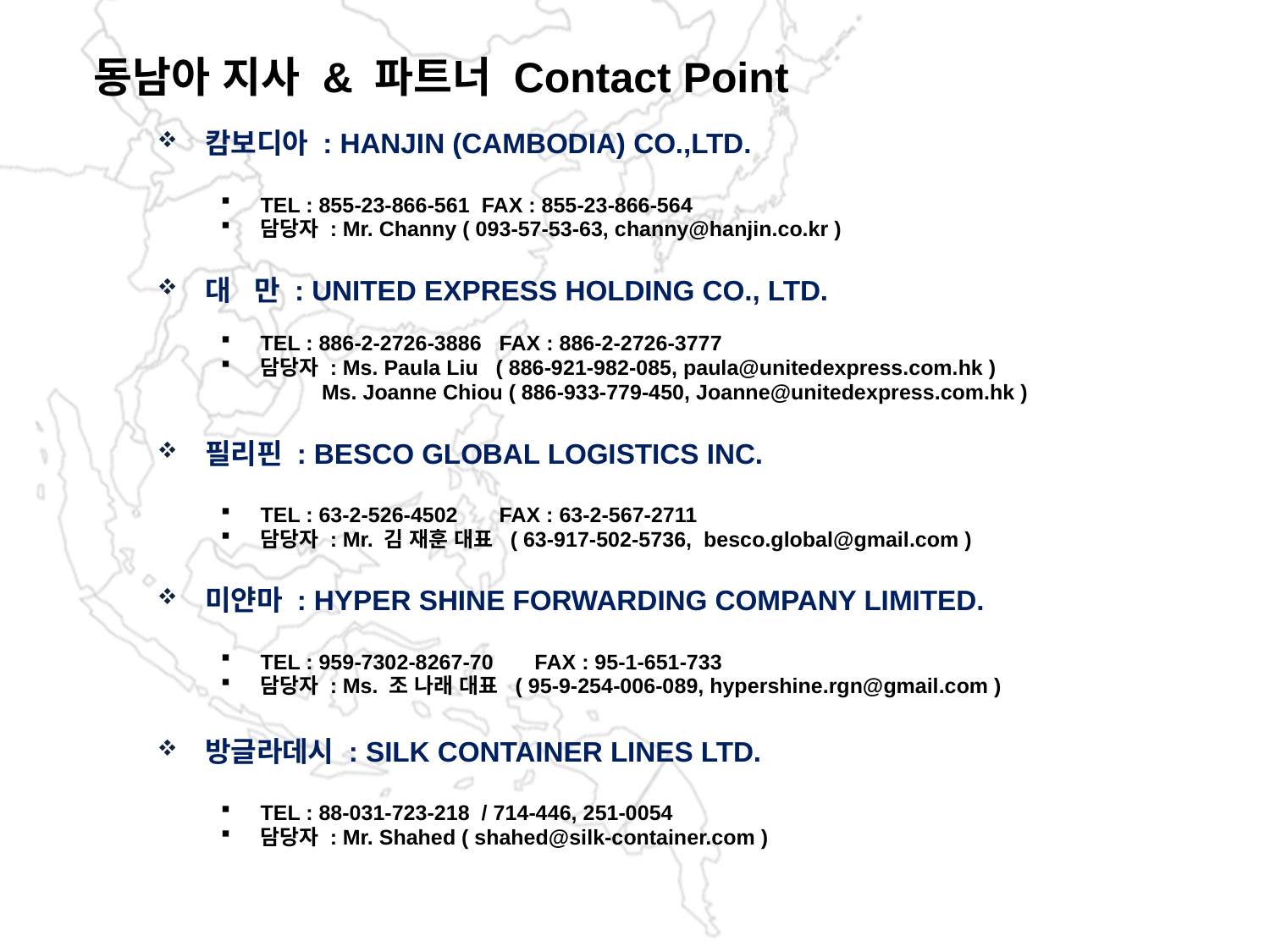

동남아 지사 & 파트너 Contact Point
캄보디아 : HANJIN (CAMBODIA) CO.,LTD.

TEL : 855-23-866-561  FAX : 855-23-866-564
담당자 : Mr. Channy ( 093-57-53-63, channy@hanjin.co.kr )

대   만 : UNITED EXPRESS HOLDING CO., LTD.

TEL : 886-2-2726-3886   FAX : 886-2-2726-3777
담당자 : Ms. Paula Liu   ( 886-921-982-085, paula@unitedexpress.com.hk )
                 Ms. Joanne Chiou ( 886-933-779-450, Joanne@unitedexpress.com.hk )

필리핀 : BESCO GLOBAL LOGISTICS INC.

TEL : 63-2-526-4502       FAX : 63-2-567-2711
담당자 : Mr. 김 재훈 대표  ( 63-917-502-5736,  besco.global@gmail.com )

미얀마 : HYPER SHINE FORWARDING COMPANY LIMITED.

TEL : 959-7302-8267-70       FAX : 95-1-651-733
담당자 : Ms. 조 나래 대표  ( 95-9-254-006-089, hypershine.rgn@gmail.com )

방글라데시 : SILK CONTAINER LINES LTD.

TEL : 88-031-723-218  / 714-446, 251-0054
담당자 : Mr. Shahed ( shahed@silk-container.com )